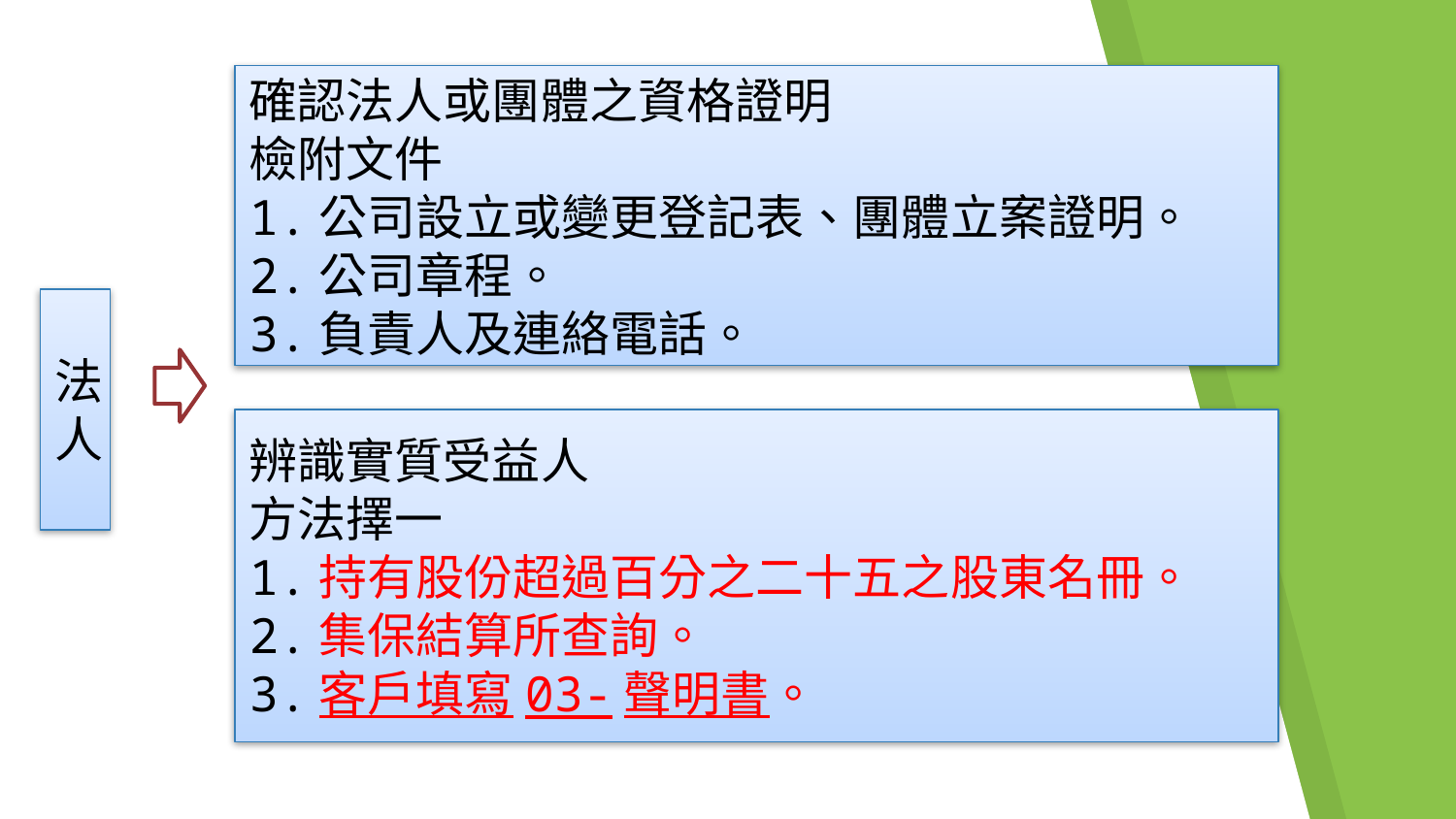

確認法人或團體之資格證明
檢附文件
1.公司設立或變更登記表、團體立案證明。
2.公司章程。
3.負責人及連絡電話。
法人

辨識實質受益人
方法擇一
1.持有股份超過百分之二十五之股東名冊。
2.集保結算所查詢。
3.客戶填寫03-聲明書。